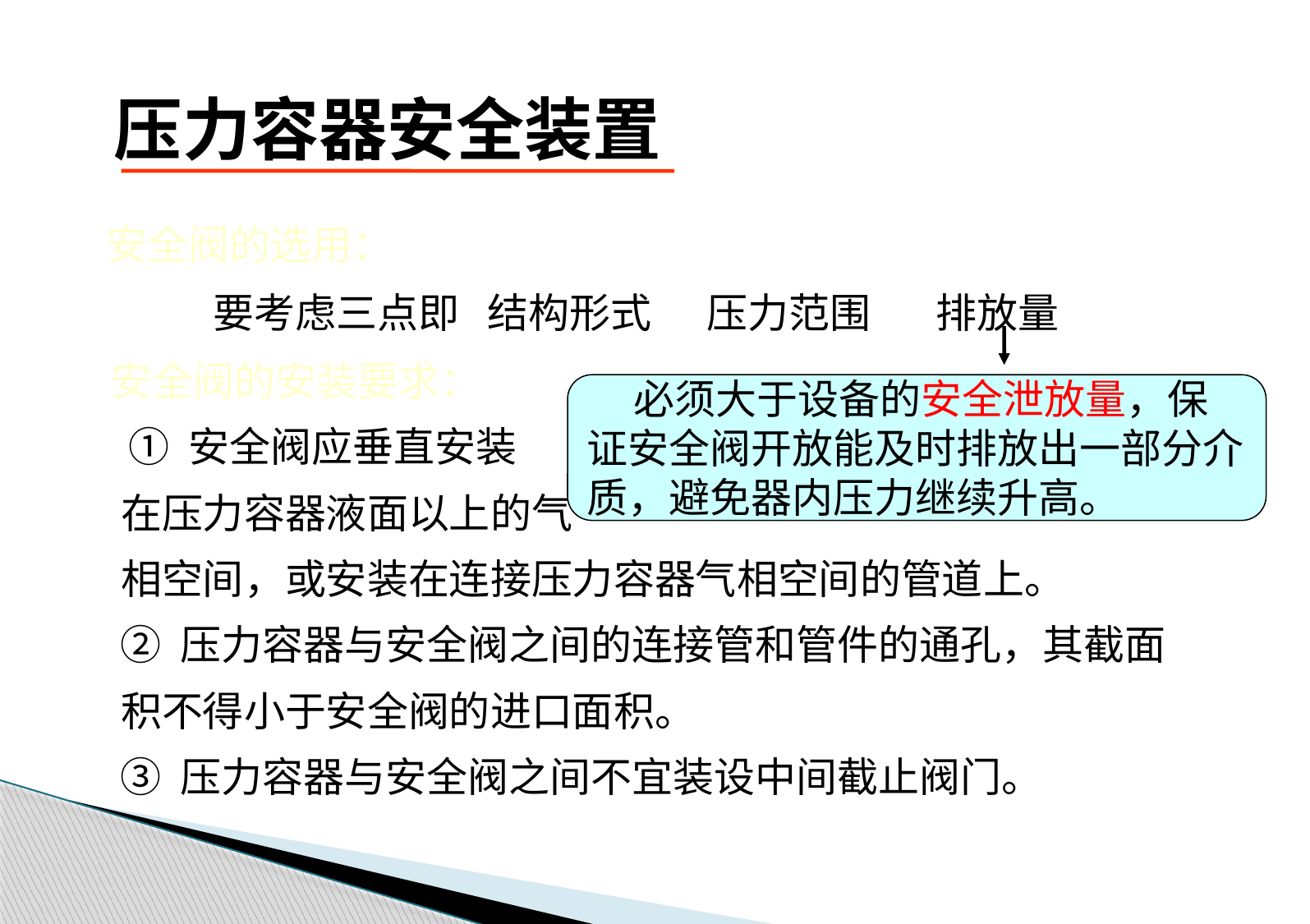

# 压力容器安全装置

  安全阀的选用：
            要考虑三点即   结构形式      压力范围       排放量
 安全阀的安装要求：
        ① 安全阀应垂直安装
  在压力容器液面以上的气
  相空间，或安装在连接压力容器气相空间的管道上。
   ② 压力容器与安全阀之间的连接管和管件的通孔，其截面
  积不得小于安全阀的进口面积。
   ③ 压力容器与安全阀之间不宜装设中间截止阀门。

    必须大于设备的安全泄放量，保
证安全阀开放能及时排放出一部分介
质，避免器内压力继续升高。